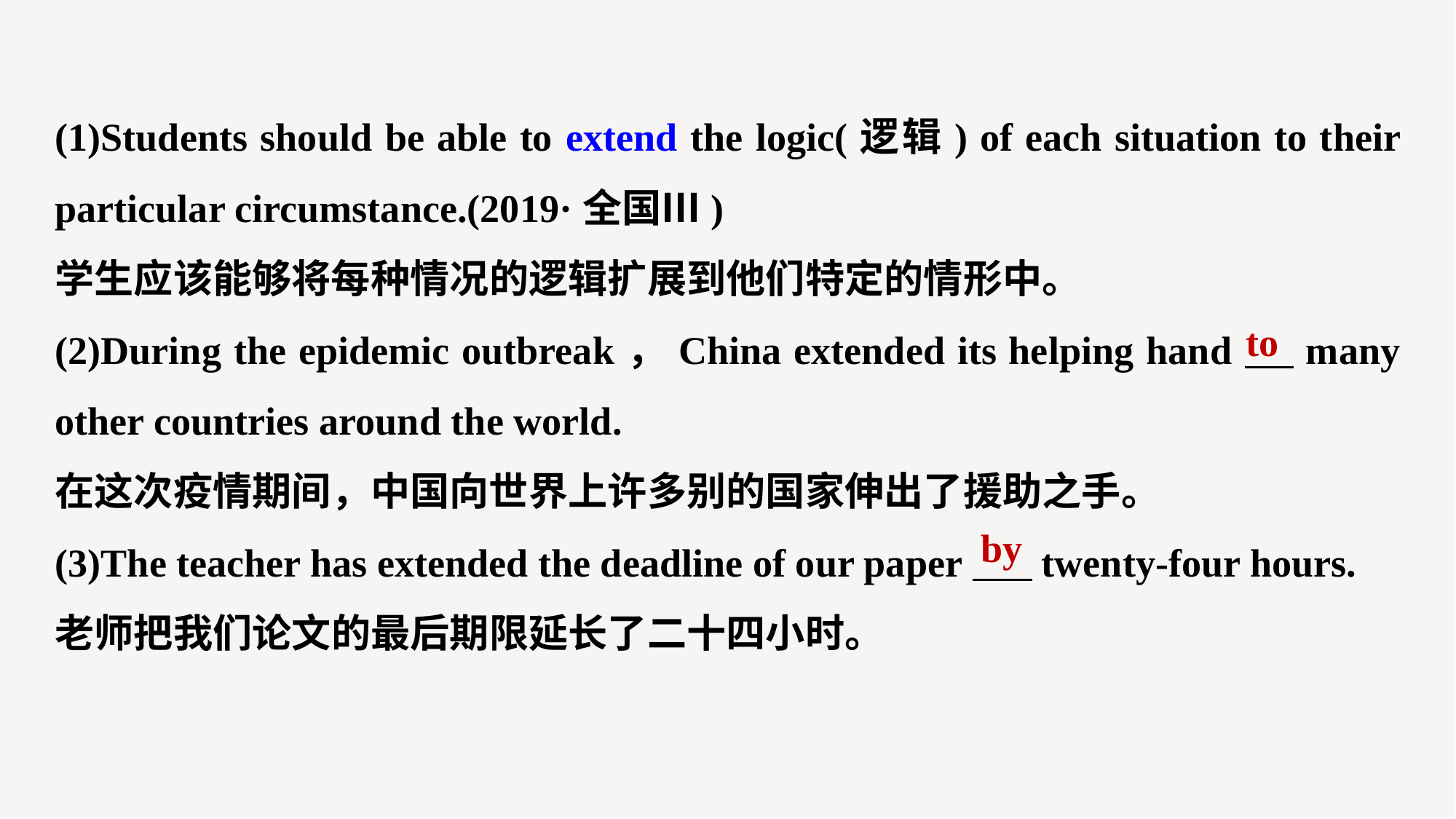

(1)Students should be able to extend the logic(逻辑) of each situation to their particular circumstance.(2019·全国Ⅲ)
学生应该能够将每种情况的逻辑扩展到他们特定的情形中。
(2)During the epidemic outbreak，China extended its helping hand      many other countries around the world.
在这次疫情期间，中国向世界上许多别的国家伸出了援助之手。
(3)The teacher has extended the deadline of our paper        twenty-four hours.
老师把我们论文的最后期限延长了二十四小时。
to
by